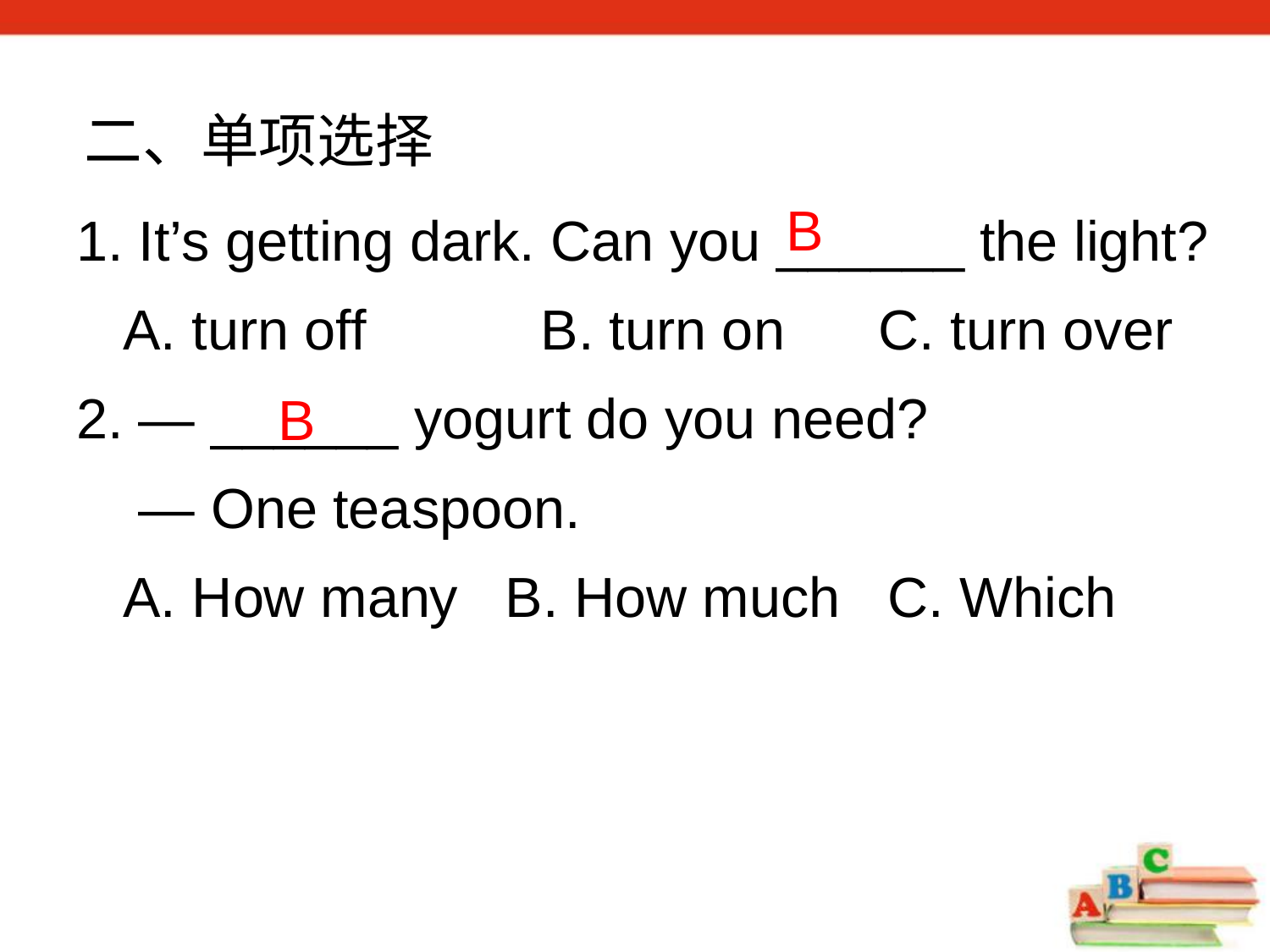

二、单项选择
B
1. It’s getting dark. Can you ______ the light?
   A. turn off	        B. turn on      C. turn over
2. — ______ yogurt do you need?
    — One teaspoon.
   A. How many   B. How much   C. Which
B